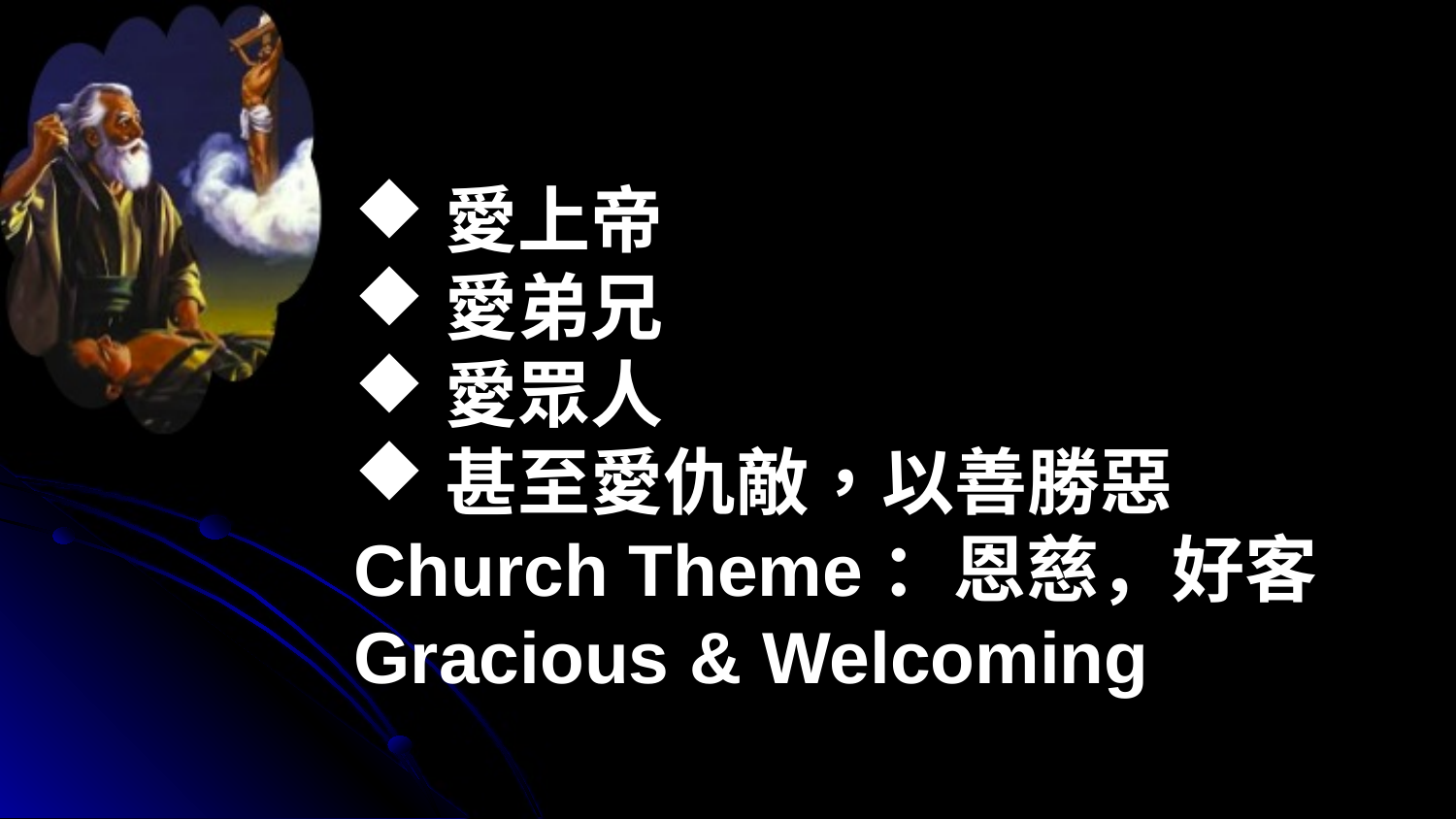

愛上帝
愛弟兄
愛眾人
甚至愛仇敵，以善勝惡
Church Theme：恩慈，好客
Gracious & Welcoming